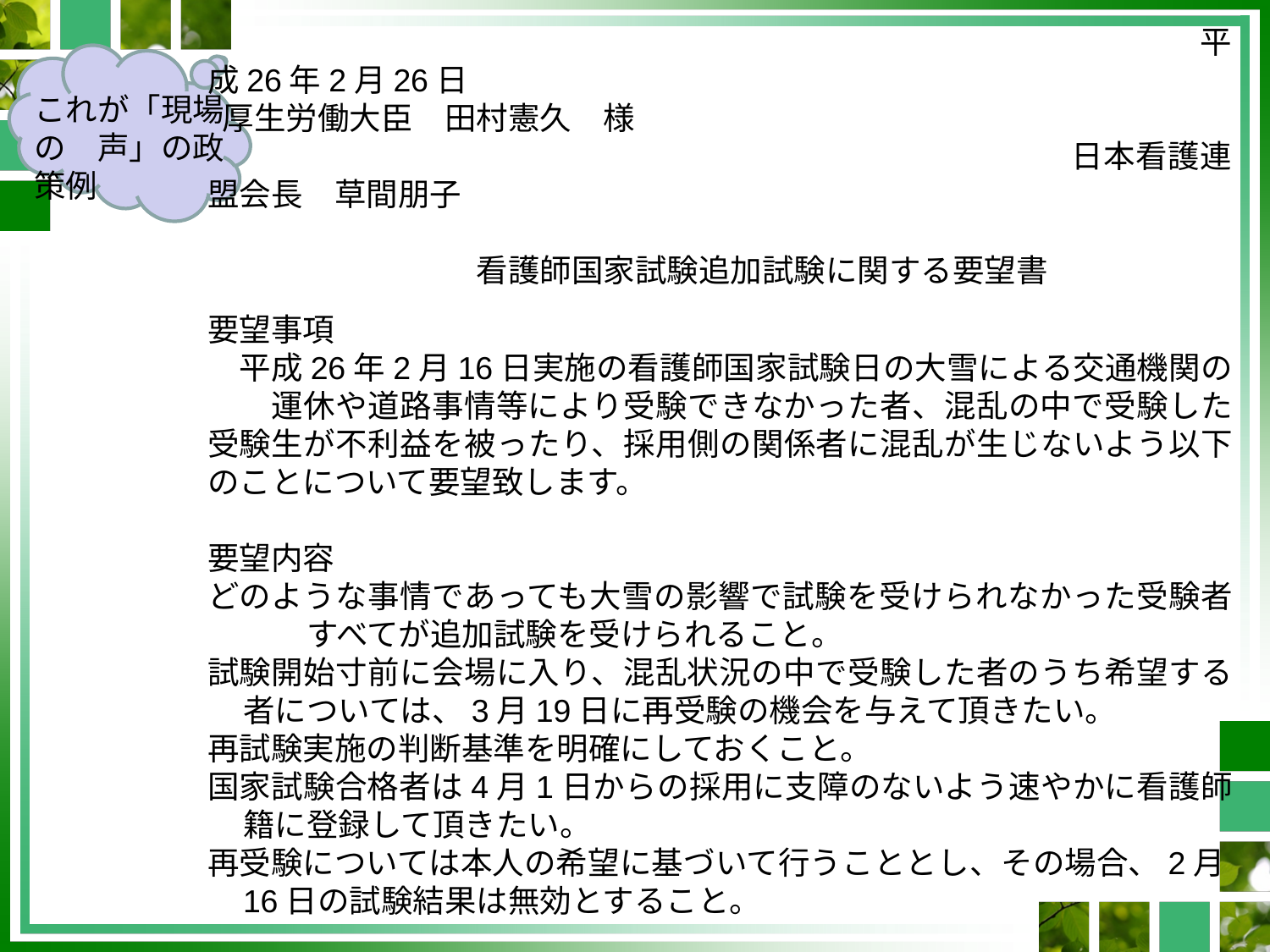

平成26年2月26日
 厚生労働大臣　田村憲久　様
　　　　　　　　　　　　　　　　　　　　　　　　　　　日本看護連盟会長　草間朋子

 　　　　　　　　看護師国家試験追加試験に関する要望書

要望事項
　平成26年2月16日実施の看護師国家試験日の大雪による交通機関の　　運休や道路事情等により受験できなかった者、混乱の中で受験した受験生が不利益を被ったり、採用側の関係者に混乱が生じないよう以下のことについて要望致します。

要望内容
どのような事情であっても大雪の影響で試験を受けられなかった受験者　　すべてが追加試験を受けられること。
試験開始寸前に会場に入り、混乱状況の中で受験した者のうち希望する者については、3月19日に再受験の機会を与えて頂きたい。
再試験実施の判断基準を明確にしておくこと。
国家試験合格者は4月1日からの採用に支障のないよう速やかに看護師籍に登録して頂きたい。
再受験については本人の希望に基づいて行うこととし、その場合、2月16日の試験結果は無効とすること。

　以上の5点につきまして、特段のご配慮を要望致します。

これが「現場の　声」の政策例